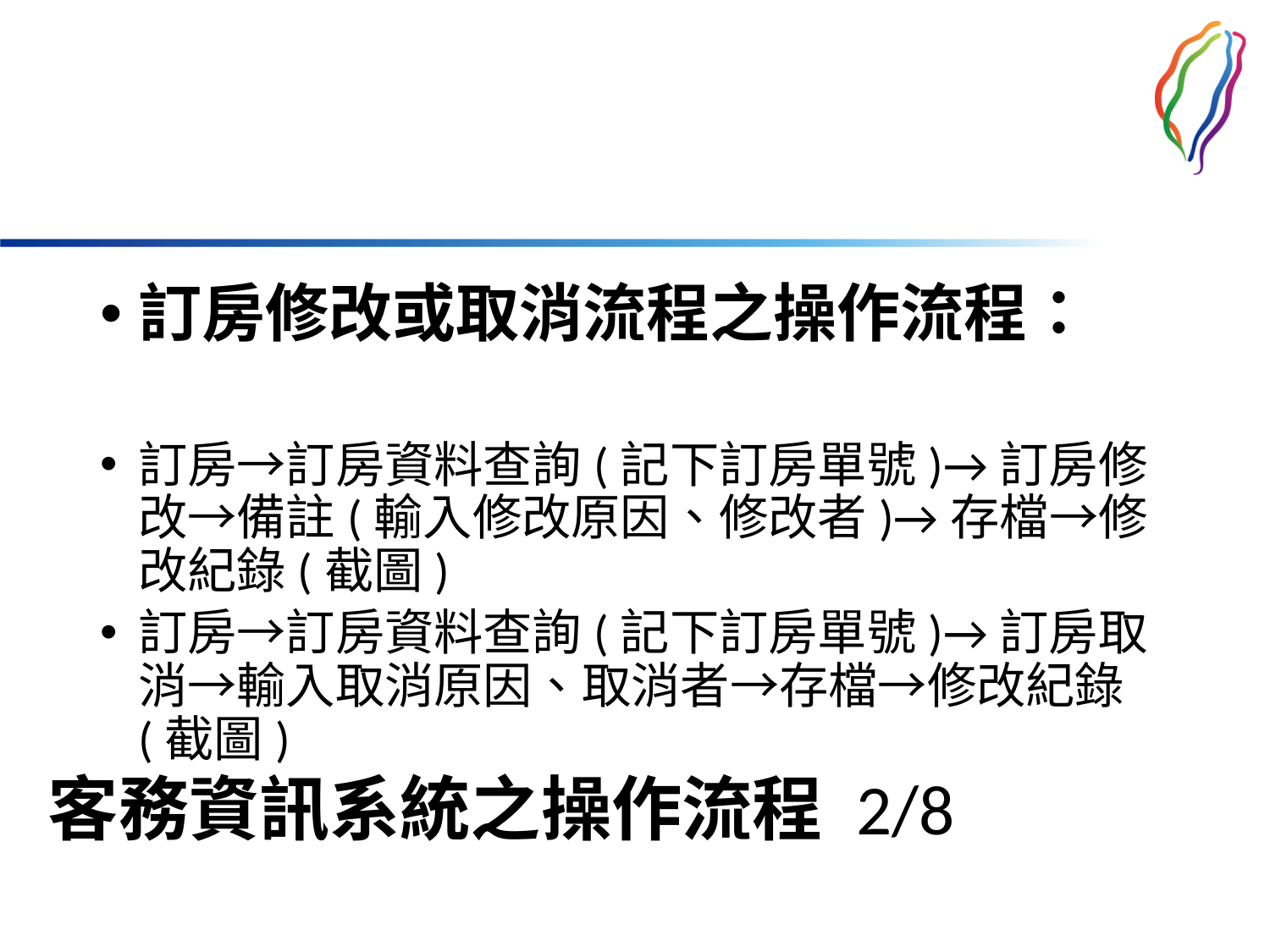

訂房修改或取消流程之操作流程：

訂房→訂房資料查詢(記下訂房單號)→訂房修改→備註(輸入修改原因、修改者)→存檔→修改紀錄(截圖)
訂房→訂房資料查詢(記下訂房單號)→訂房取消→輸入取消原因、取消者→存檔→修改紀錄(截圖)

# 客務資訊系統之操作流程 2/8